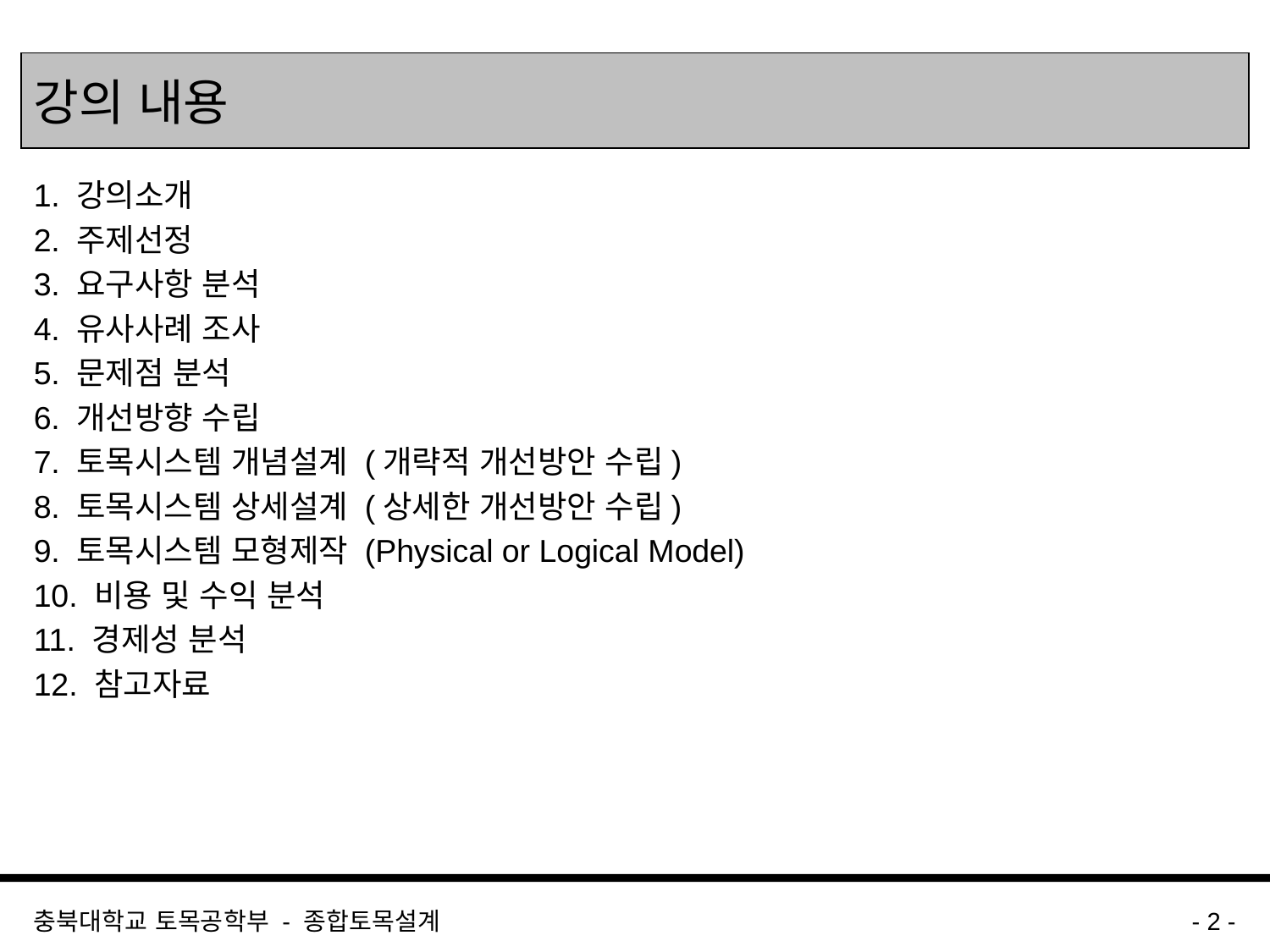

# 강의 내용
1. 강의소개
2. 주제선정
3. 요구사항 분석
4. 유사사례 조사
5. 문제점 분석
6. 개선방향 수립
7. 토목시스템 개념설계 (개략적 개선방안 수립)
8. 토목시스템 상세설계 (상세한 개선방안 수립)
9. 토목시스템 모형제작 (Physical or Logical Model)
10. 비용 및 수익 분석
11. 경제성 분석
12. 참고자료
충북대학교 토목공학부 - 종합토목설계
- 2 -